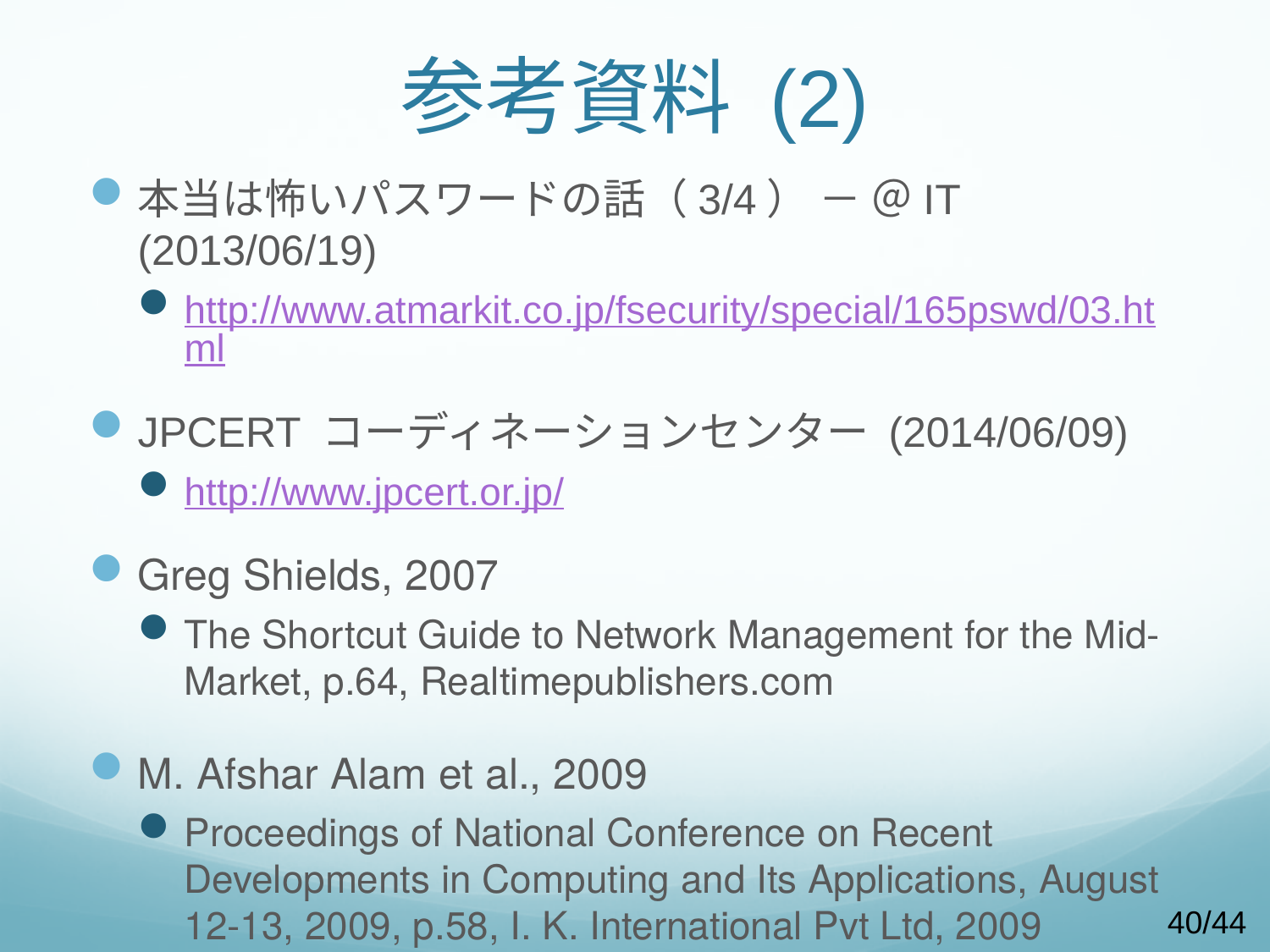

# 参考資料 (2)
本当は怖いパスワードの話（3/4） － ＠IT (2013/06/19)
http://www.atmarkit.co.jp/fsecurity/special/165pswd/03.html
JPCERT コーディネーションセンター (2014/06/09)
http://www.jpcert.or.jp/
Greg Shields, 2007
The Shortcut Guide to Network Management for the Mid-Market, ‪p.64, Realtimepublishers.com
‪M. Afshar Alam‬ et al., 2009
Proceedings of National Conference on Recent Developments in Computing and Its Applications, August 12-13, 2009, p.58, I. K. International Pvt Ltd, 2009